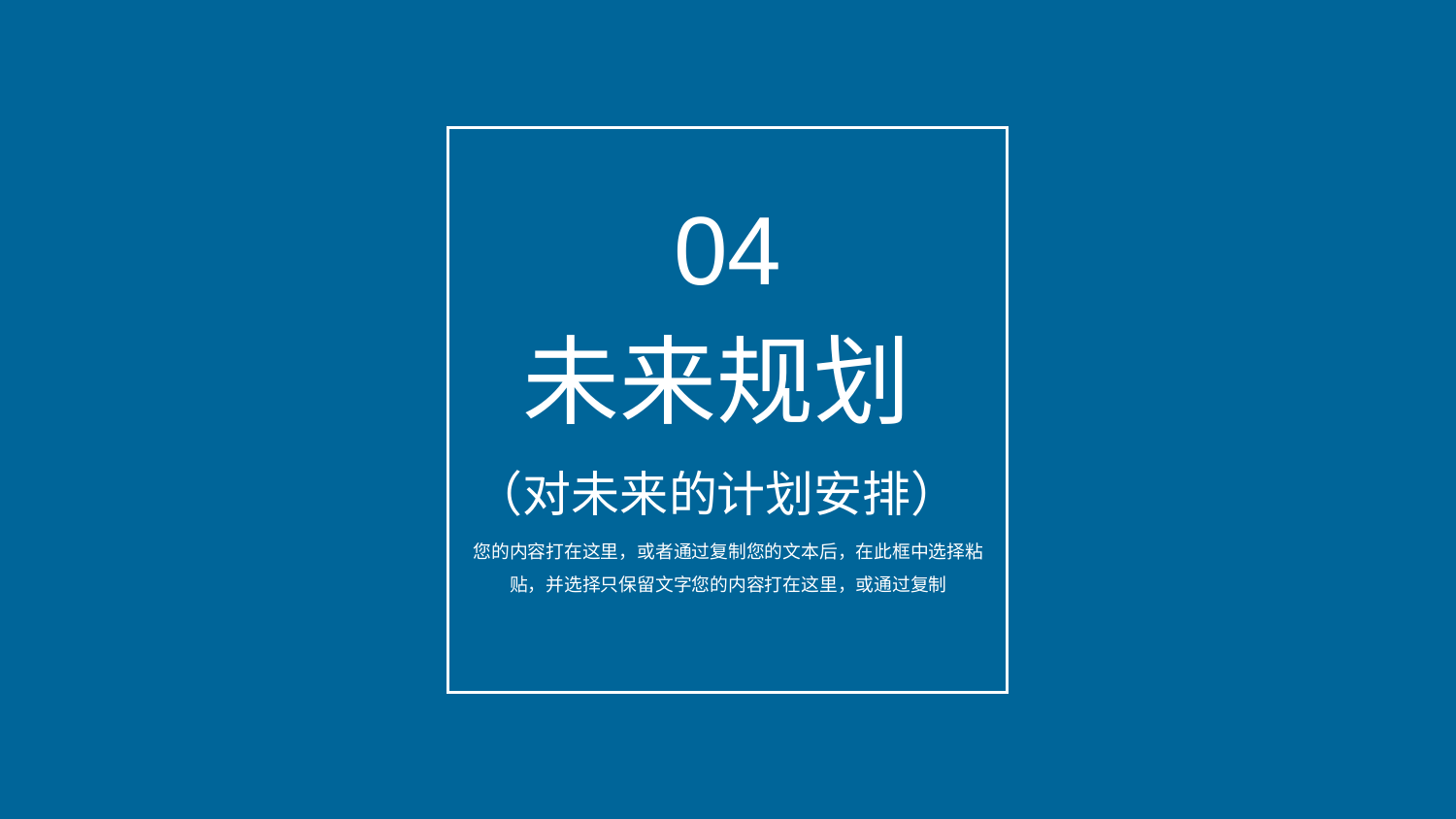

04
未来规划
（对未来的计划安排）
您的内容打在这里，或者通过复制您的文本后，在此框中选择粘贴，并选择只保留文字您的内容打在这里，或通过复制